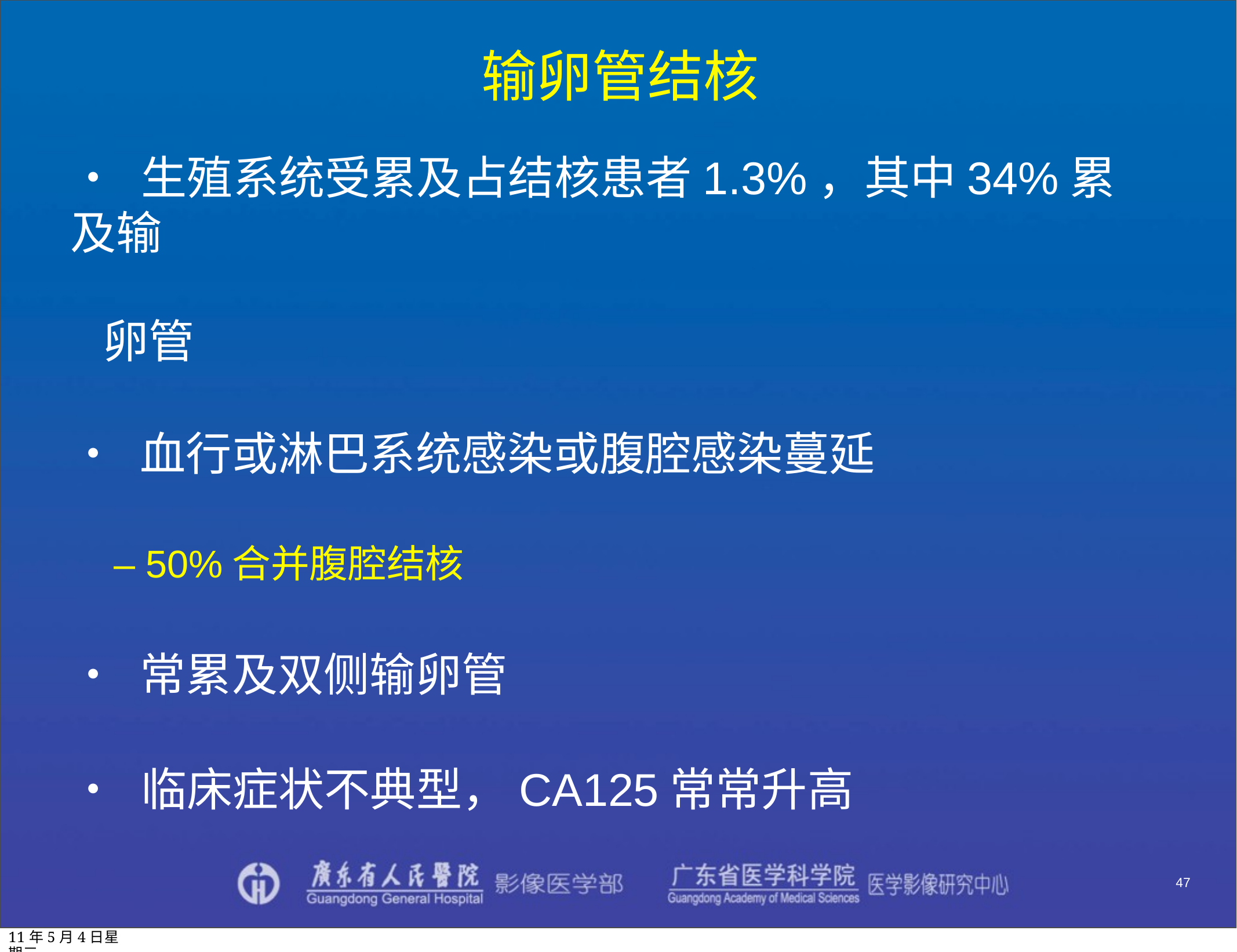

# 输卵管结核
• 生殖系统受累及占结核患者1.3%，其中34%累及输

卵管

• 血行或淋巴系统感染或腹腔感染蔓延

– 50%合并腹腔结核

• 常累及双侧输卵管

• 临床症状不典型，CA125常常升高
47
11年5月4日星期三